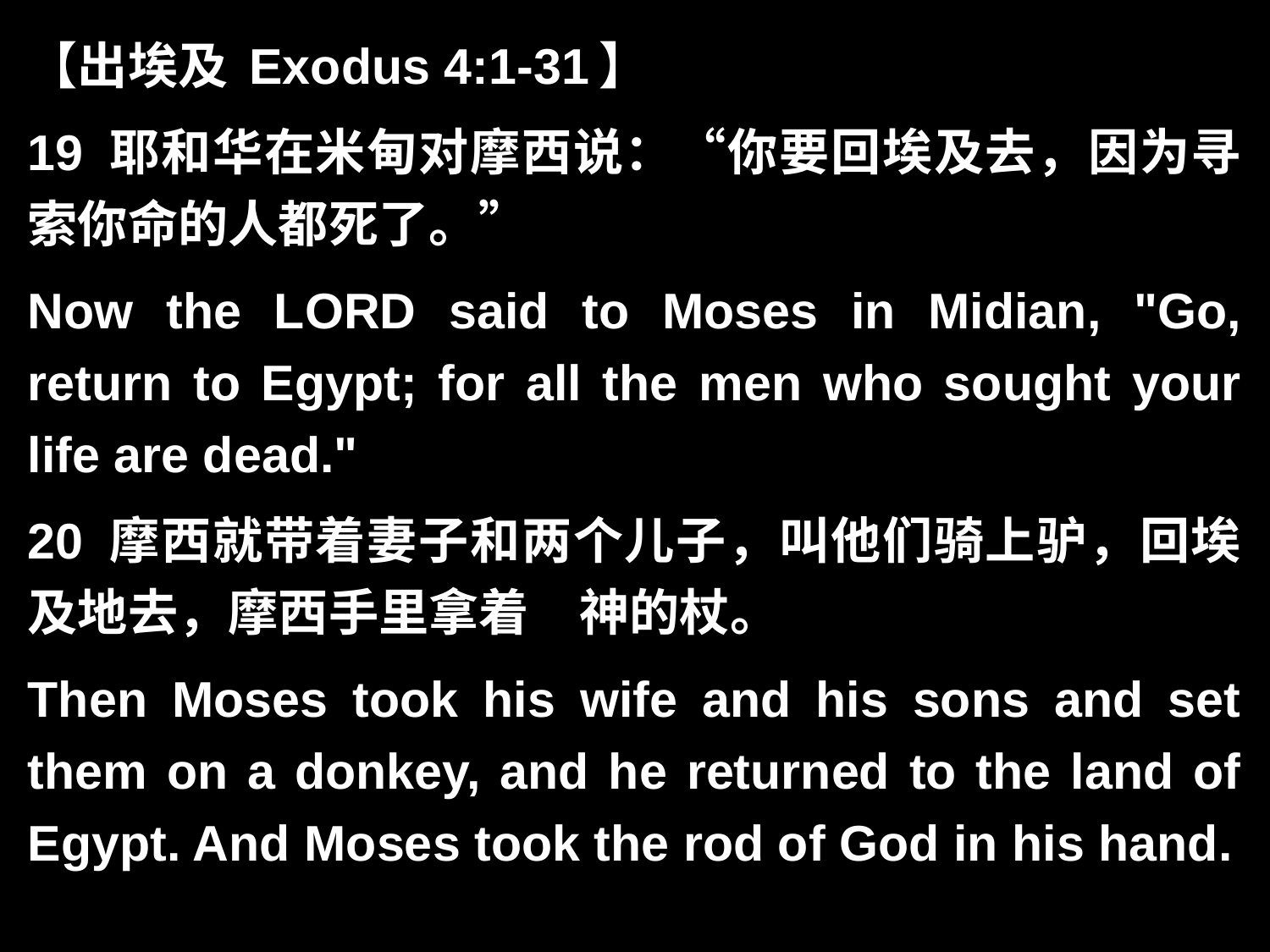

【出埃及 Exodus 4:1-31】
19 耶和华在米甸对摩西说：“你要回埃及去，因为寻索你命的人都死了。”
Now the LORD said to Moses in Midian, "Go, return to Egypt; for all the men who sought your life are dead."
20 摩西就带着妻子和两个儿子，叫他们骑上驴，回埃及地去，摩西手里拿着　神的杖。
Then Moses took his wife and his sons and set them on a donkey, and he returned to the land of Egypt. And Moses took the rod of God in his hand.